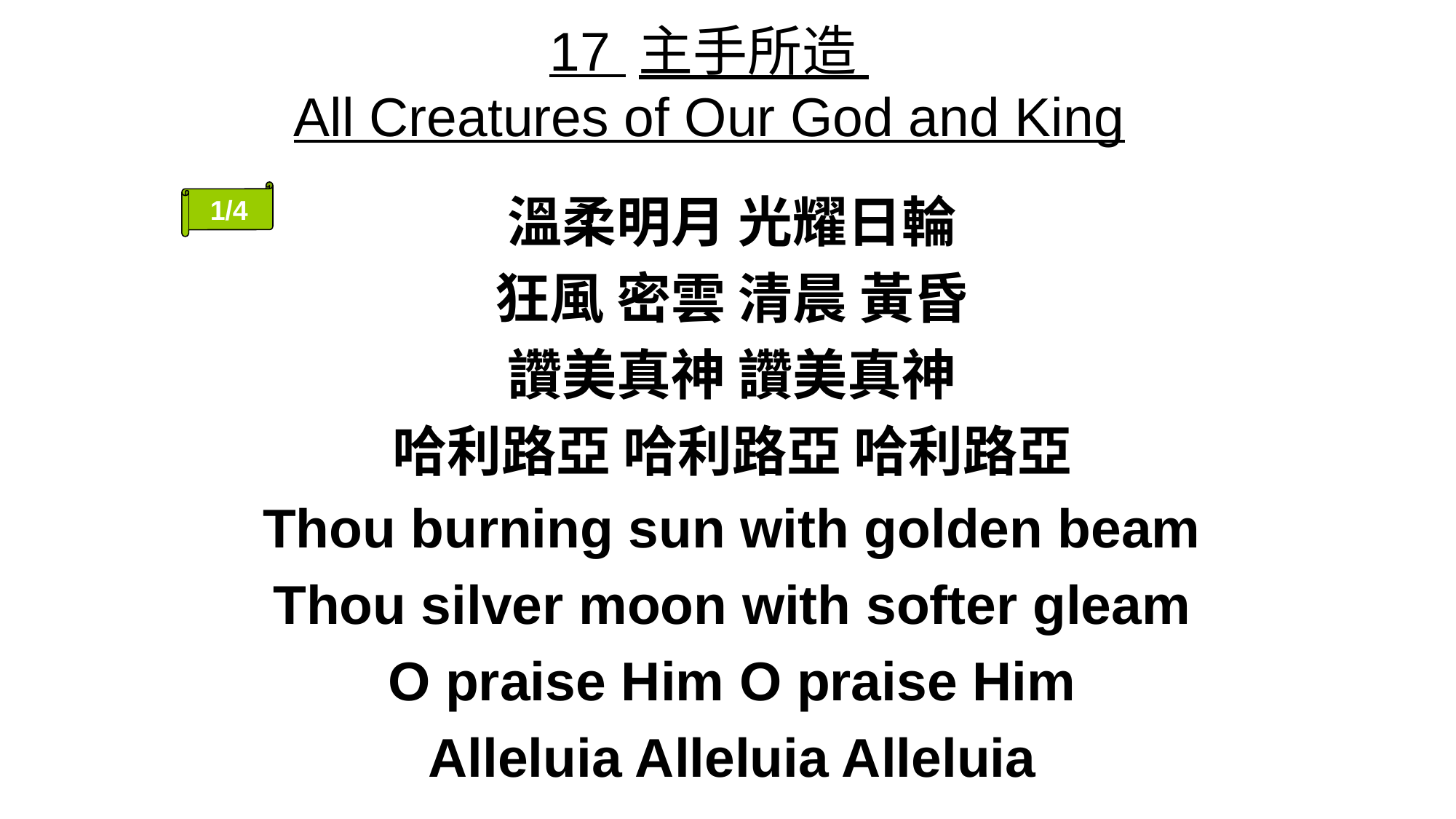

# 17 主手所造 All Creatures of Our God and King
1/4
溫柔明月 光耀日輪
狂風 密雲 清晨 黃昏
讚美真神 讚美真神
哈利路亞 哈利路亞 哈利路亞
Thou burning sun with golden beam
Thou silver moon with softer gleam
O praise Him O praise Him
Alleluia Alleluia Alleluia